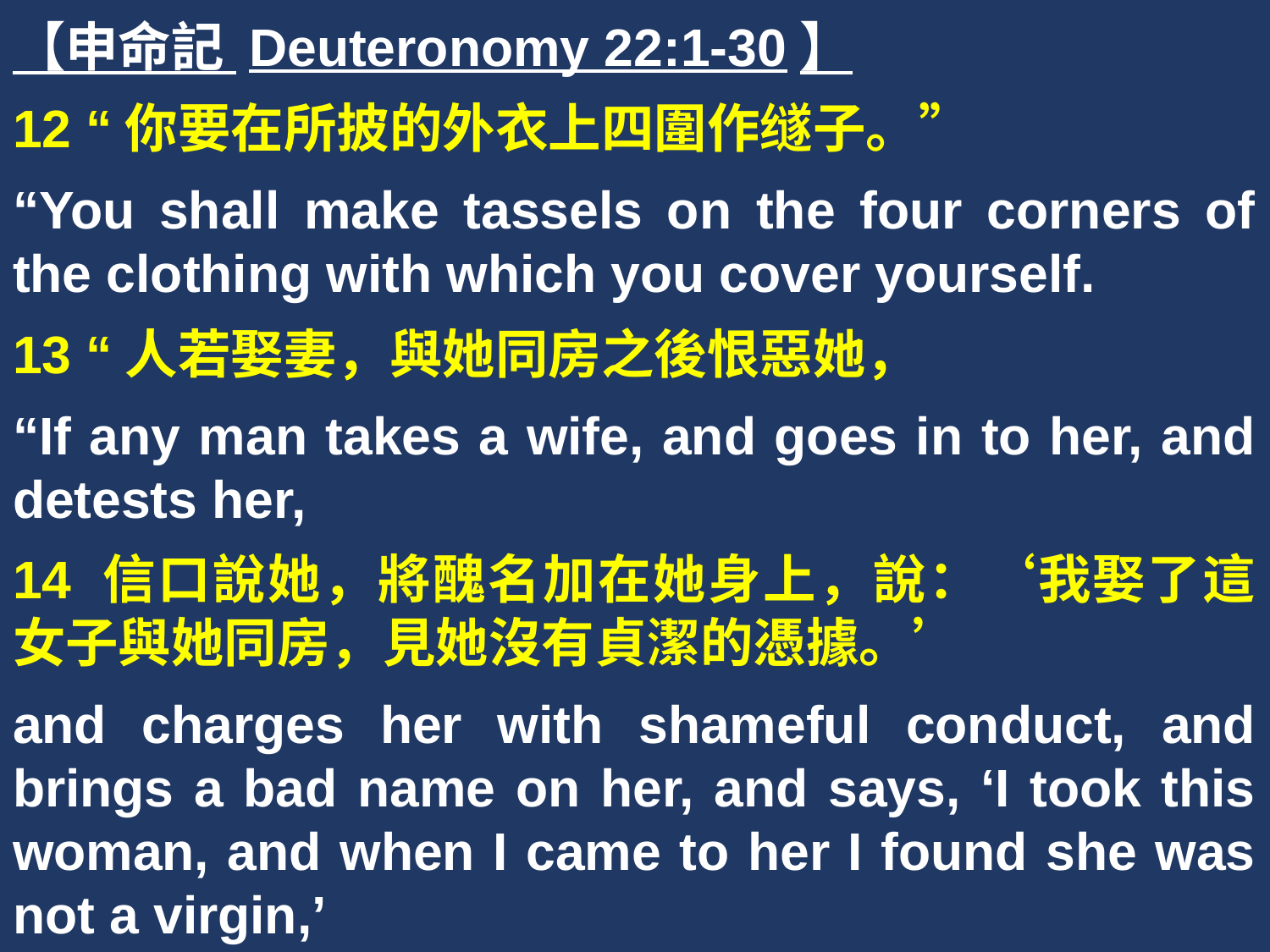

【申命記 Deuteronomy 22:1-30】
12 “你要在所披的外衣上四圍作䍁子。”
“You shall make tassels on the four corners of the clothing with which you cover yourself.
13 “人若娶妻，與她同房之後恨惡她，
“If any man takes a wife, and goes in to her, and detests her,
14 信口說她，將醜名加在她身上，說：‘我娶了這女子與她同房，見她沒有貞潔的憑據。’
and charges her with shameful conduct, and brings a bad name on her, and says, ‘I took this woman, and when I came to her I found she was not a virgin,’